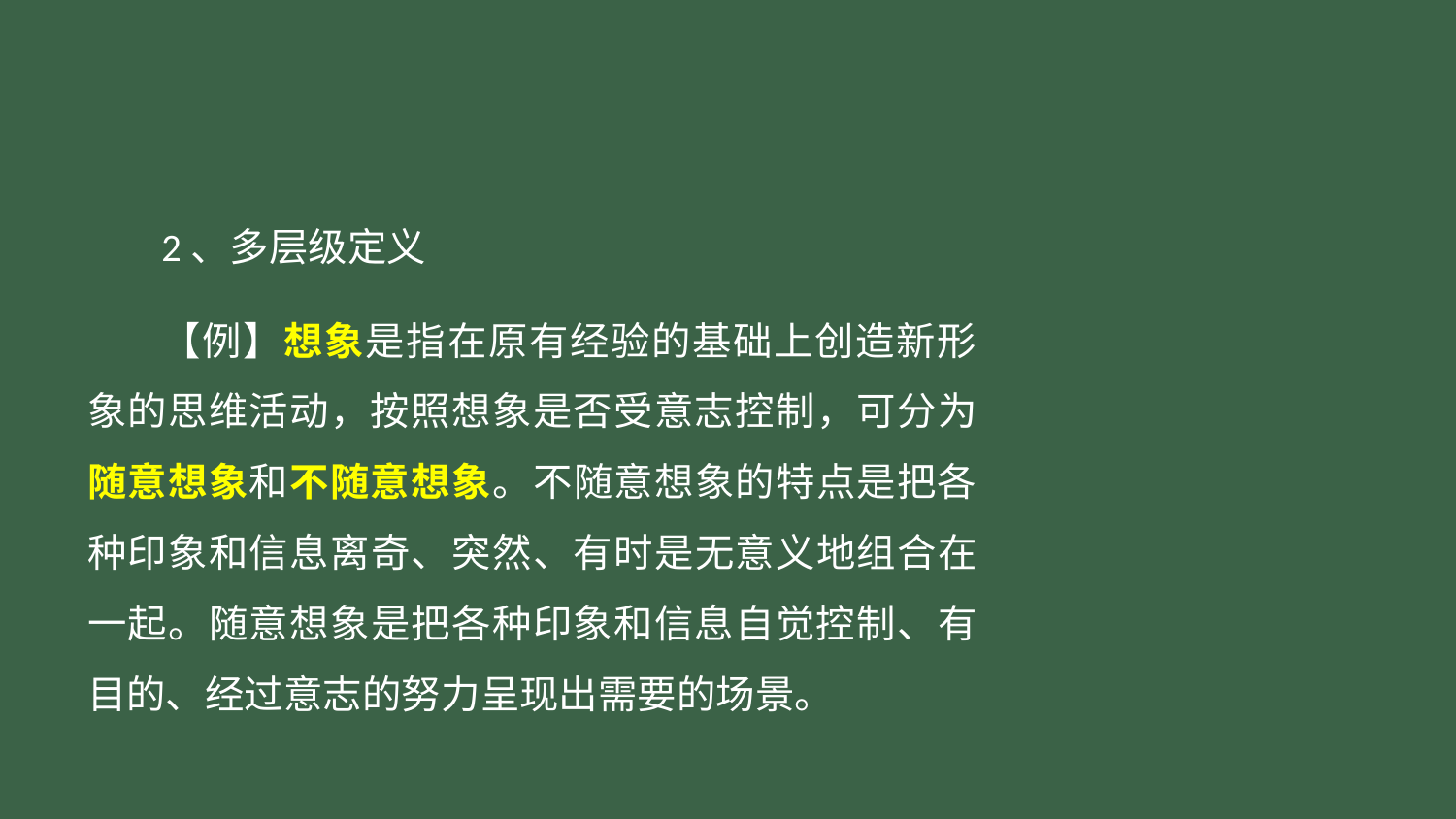

#
2、多层级定义
【例】想象是指在原有经验的基础上创造新形象的思维活动，按照想象是否受意志控制，可分为随意想象和不随意想象。不随意想象的特点是把各种印象和信息离奇、突然、有时是无意义地组合在一起。随意想象是把各种印象和信息自觉控制、有目的、经过意志的努力呈现出需要的场景。